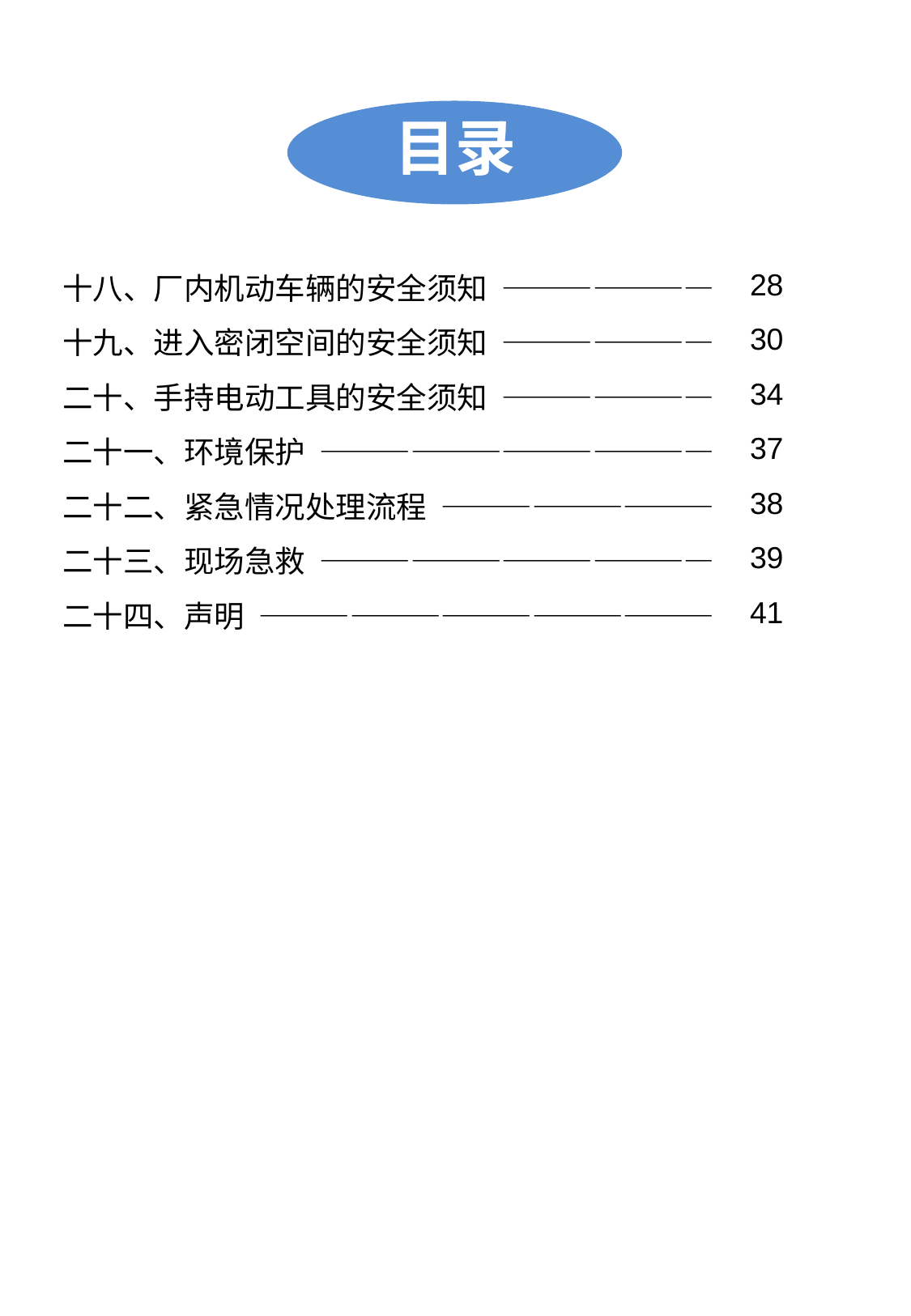

目录
28
30
34
37
38
39
41
十八、厂内机动车辆的安全须知  ———————
十九、进入密闭空间的安全须知  ———————
二十、手持电动工具的安全须知  ———————
二十一、环境保护  —————————————
二十二、紧急情况处理流程  —————————
二十三、现场急救  —————————————
二十四、声明  ———————————————